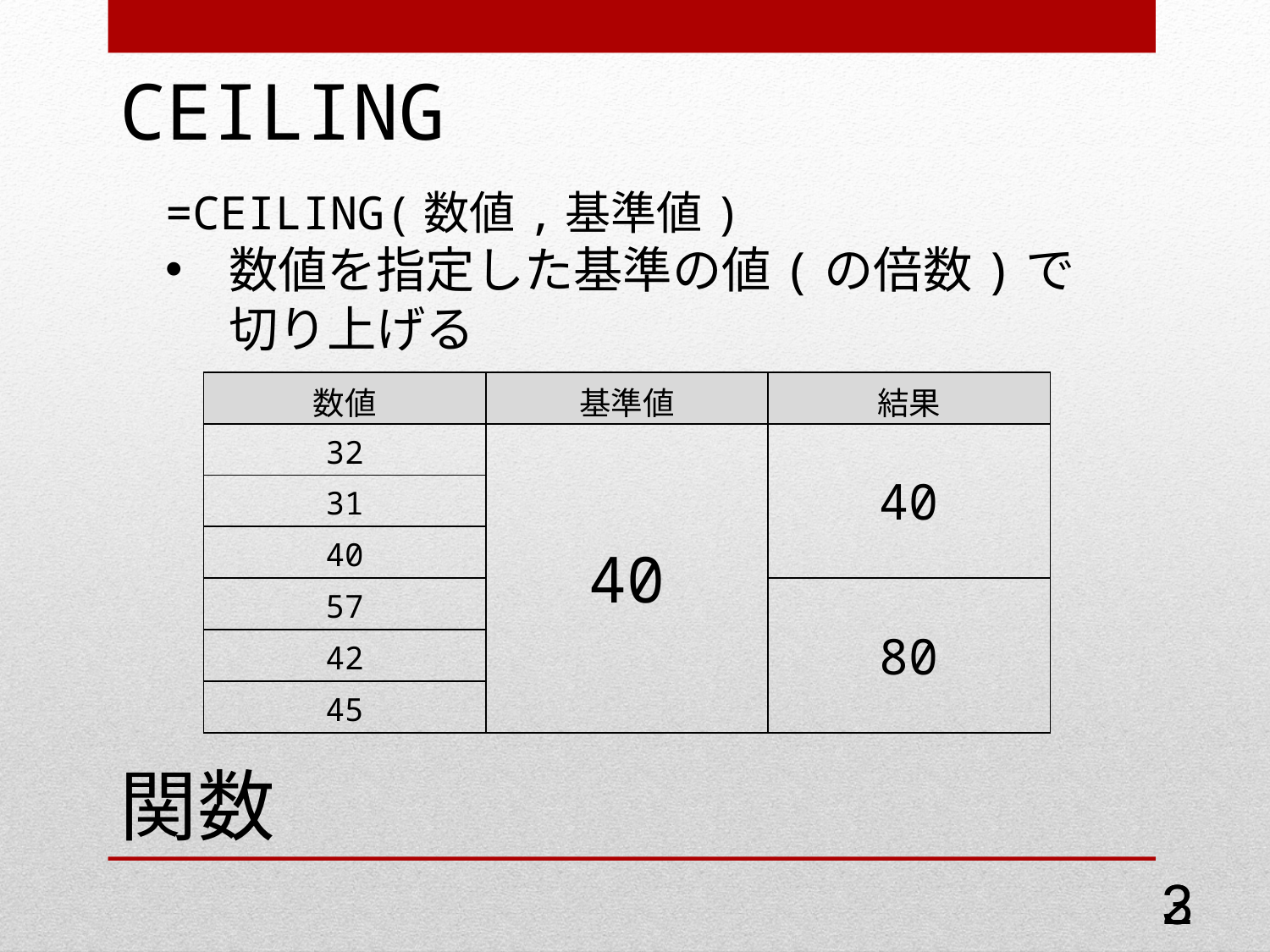

CEILING
=CEILING(数値,基準値)
数値を指定した基準の値(の倍数)で
切り上げる

| 数値 | 基準値 | 結果 |
| --- | --- | --- |
| 32 | 40 | 40 |
| 31 |  |  |
| 40 |  |  |
| 57 |  | 80 |
| 42 |  |  |
| 45 |  |  |
関数
2
3